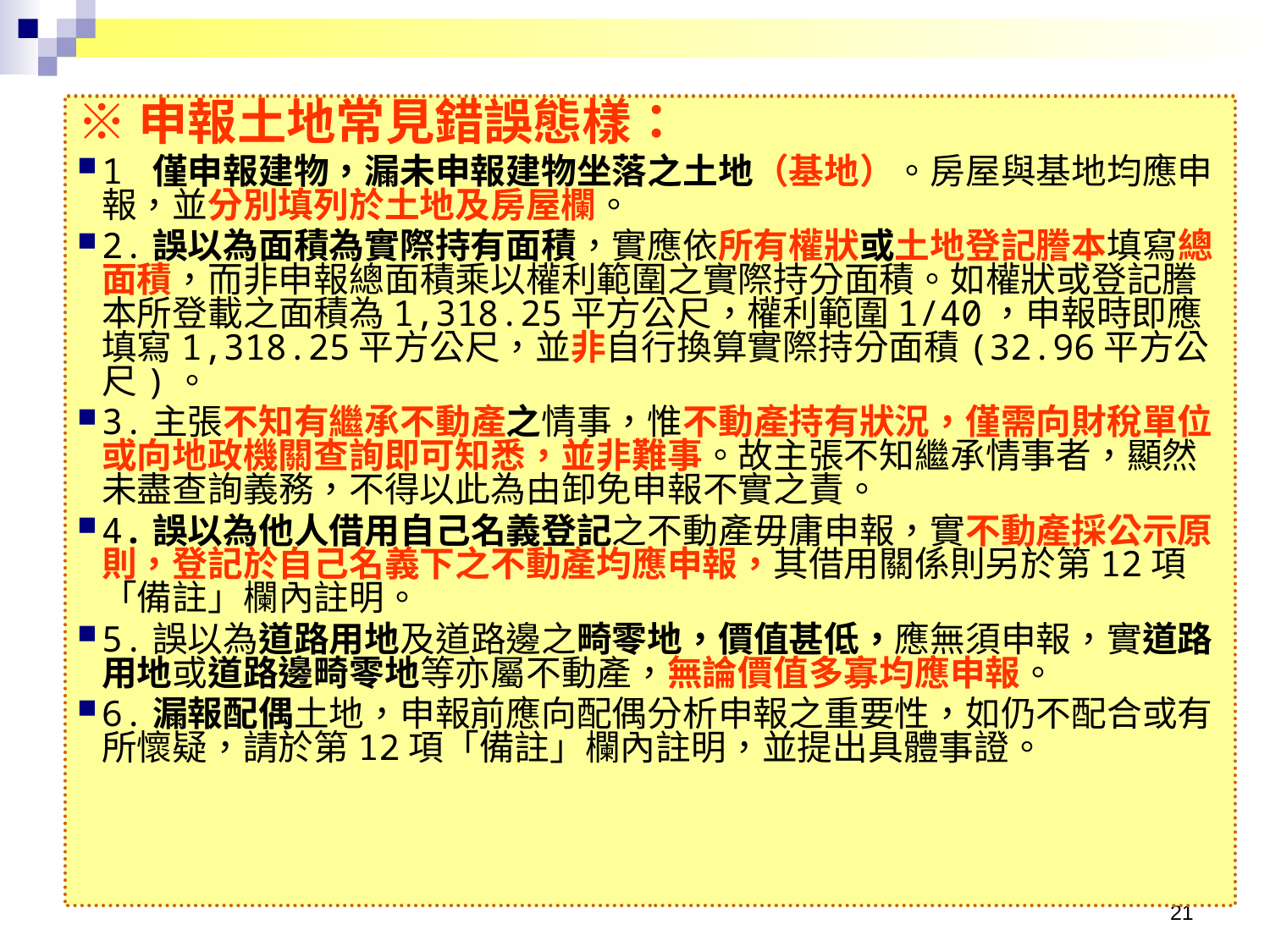

※申報土地常見錯誤態樣：
1 僅申報建物，漏未申報建物坐落之土地（基地）。房屋與基地均應申報，並分別填列於土地及房屋欄。
2.誤以為面積為實際持有面積，實應依所有權狀或土地登記謄本填寫總面積，而非申報總面積乘以權利範圍之實際持分面積。如權狀或登記謄本所登載之面積為1,318.25平方公尺，權利範圍1/40，申報時即應填寫1,318.25平方公尺，並非自行換算實際持分面積(32.96平方公尺)。
3.主張不知有繼承不動產之情事，惟不動產持有狀況，僅需向財稅單位或向地政機關查詢即可知悉，並非難事。故主張不知繼承情事者，顯然未盡查詢義務，不得以此為由卸免申報不實之責。
4.誤以為他人借用自己名義登記之不動產毋庸申報，實不動產採公示原則，登記於自己名義下之不動產均應申報，其借用關係則另於第12項「備註」欄內註明。
5.誤以為道路用地及道路邊之畸零地，價值甚低，應無須申報，實道路用地或道路邊畸零地等亦屬不動產，無論價值多寡均應申報。
6.漏報配偶土地，申報前應向配偶分析申報之重要性，如仍不配合或有所懷疑，請於第12項「備註」欄內註明，並提出具體事證。
21